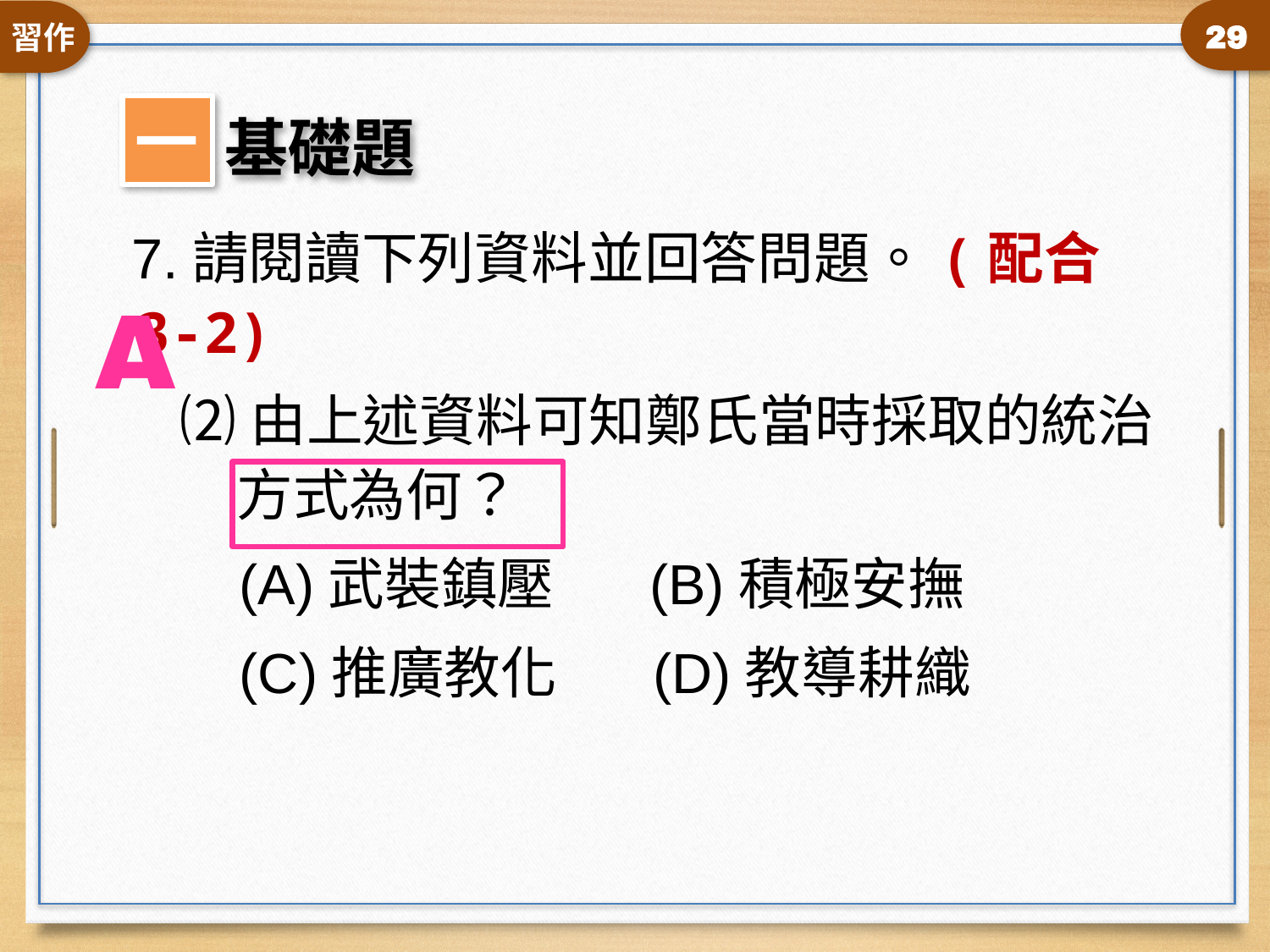

29
7.請閱讀下列資料並回答問題。(配合3-2)
⑵由上述資料可知鄭氏當時採取的統治方式為何？
(A)武裝鎮壓　  (B)積極安撫
(C)推廣教化　  (D)教導耕織
A